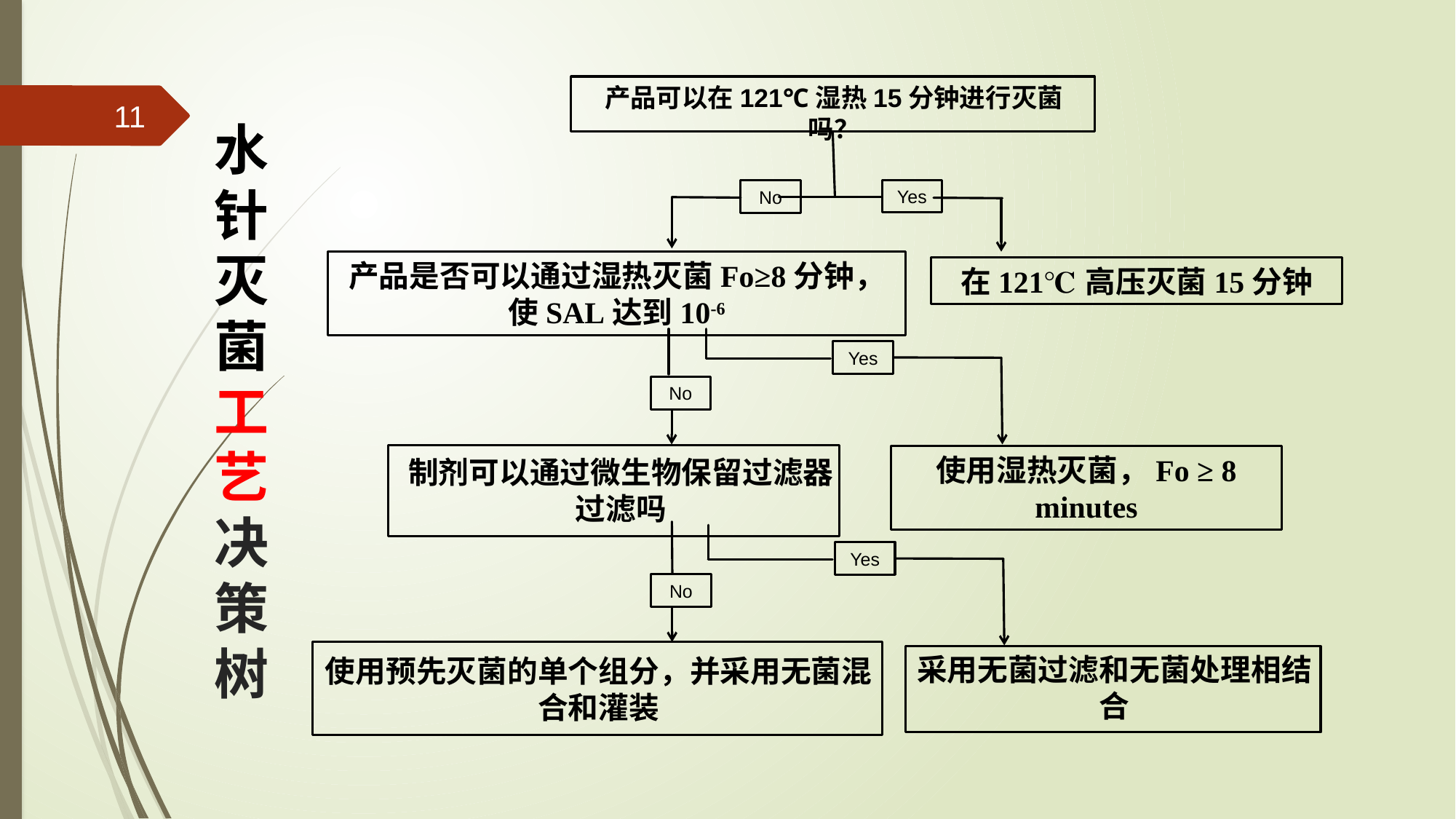

产品可以在121℃湿热15分钟进行灭菌吗？
Yes
No

产品是否可以通过湿热灭菌Fo≥8分钟，使SAL达到10-6

在121℃高压灭菌15分钟
Yes
No

使用湿热灭菌，Fo ≥ 8 minutes
制剂可以通过微生物保留过滤器过滤吗
Yes
No

采用无菌过滤和无菌处理相结合

使用预先灭菌的单个组分，并采用无菌混合和灌装
11
# 水针灭菌工艺决策树